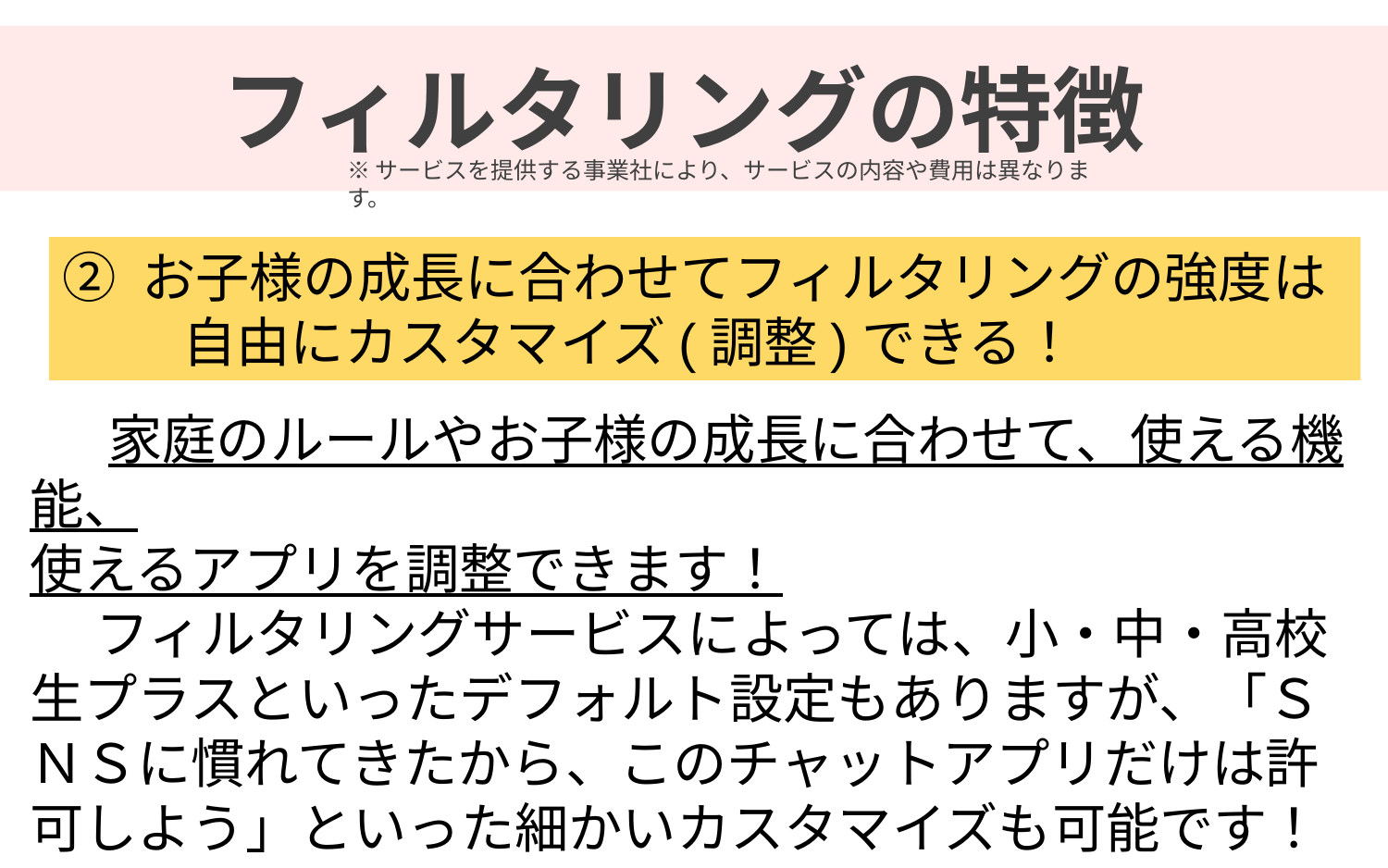

フィルタリングの特徴
※サービスを提供する事業社により、サービスの内容や費用は異なります。
② お子様の成長に合わせてフィルタリングの強度は
　　 自由にカスタマイズ(調整)できる！

 　家庭のルールやお子様の成長に合わせて、使える機能、
使えるアプリを調整できます！
　 フィルタリングサービスによっては、小・中・高校生プラスといったデフォルト設定もありますが、「ＳＮＳに慣れてきたから、このチャットアプリだけは許可しよう」といった細かいカスタマイズも可能です！